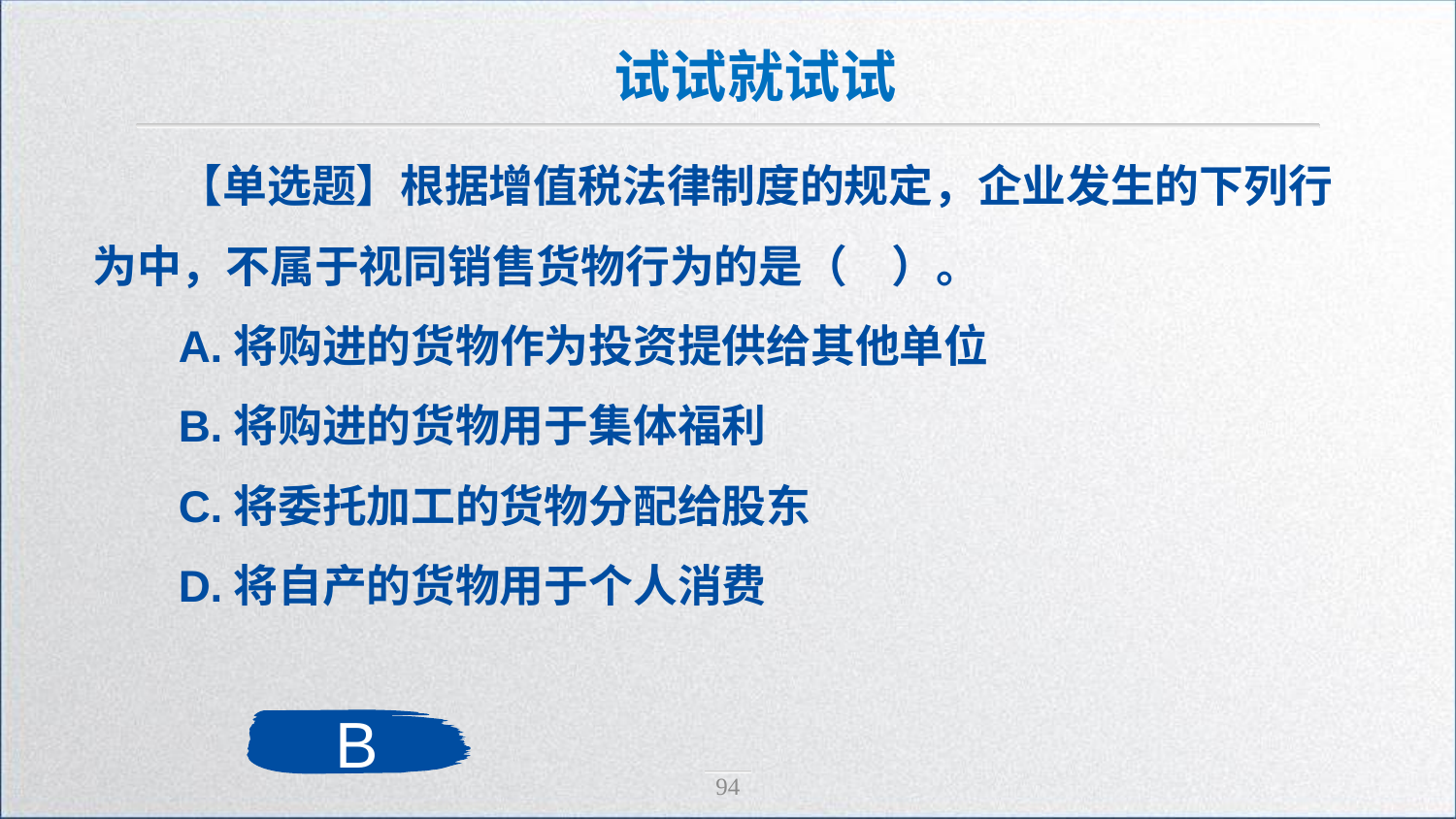

试试就试试
【单选题】根据增值税法律制度的规定，企业发生的下列行为中，不属于视同销售货物行为的是（　）。
A.将购进的货物作为投资提供给其他单位
B.将购进的货物用于集体福利
C.将委托加工的货物分配给股东
D.将自产的货物用于个人消费

B
94